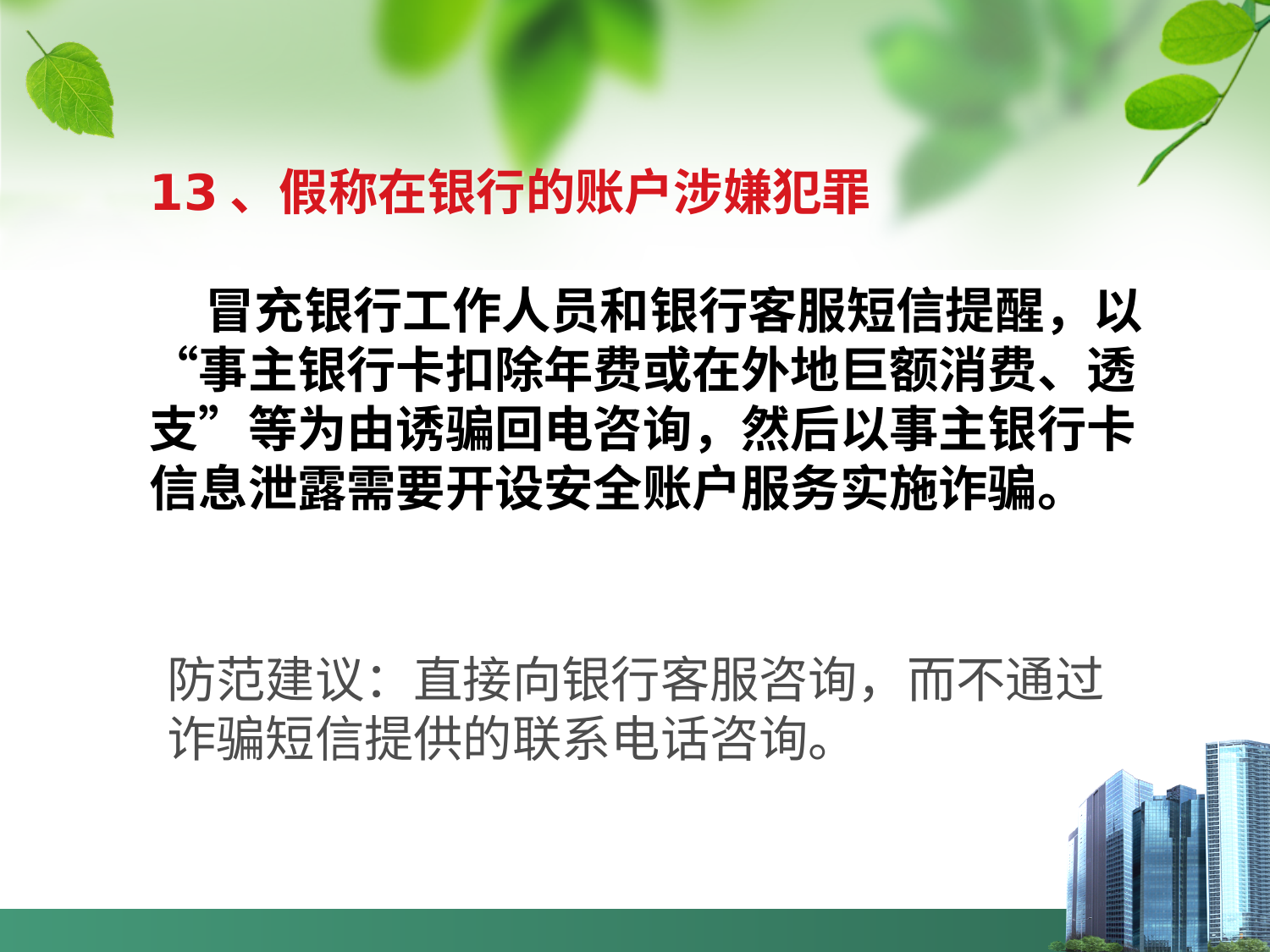

# 13、假称在银行的账户涉嫌犯罪 冒充银行工作人员和银行客服短信提醒，以“事主银行卡扣除年费或在外地巨额消费、透支”等为由诱骗回电咨询，然后以事主银行卡信息泄露需要开设安全账户服务实施诈骗。
1
总结一下，有几点四点：
防范建议：直接向银行客服咨询，而不通过诈骗短信提供的联系电话咨询。